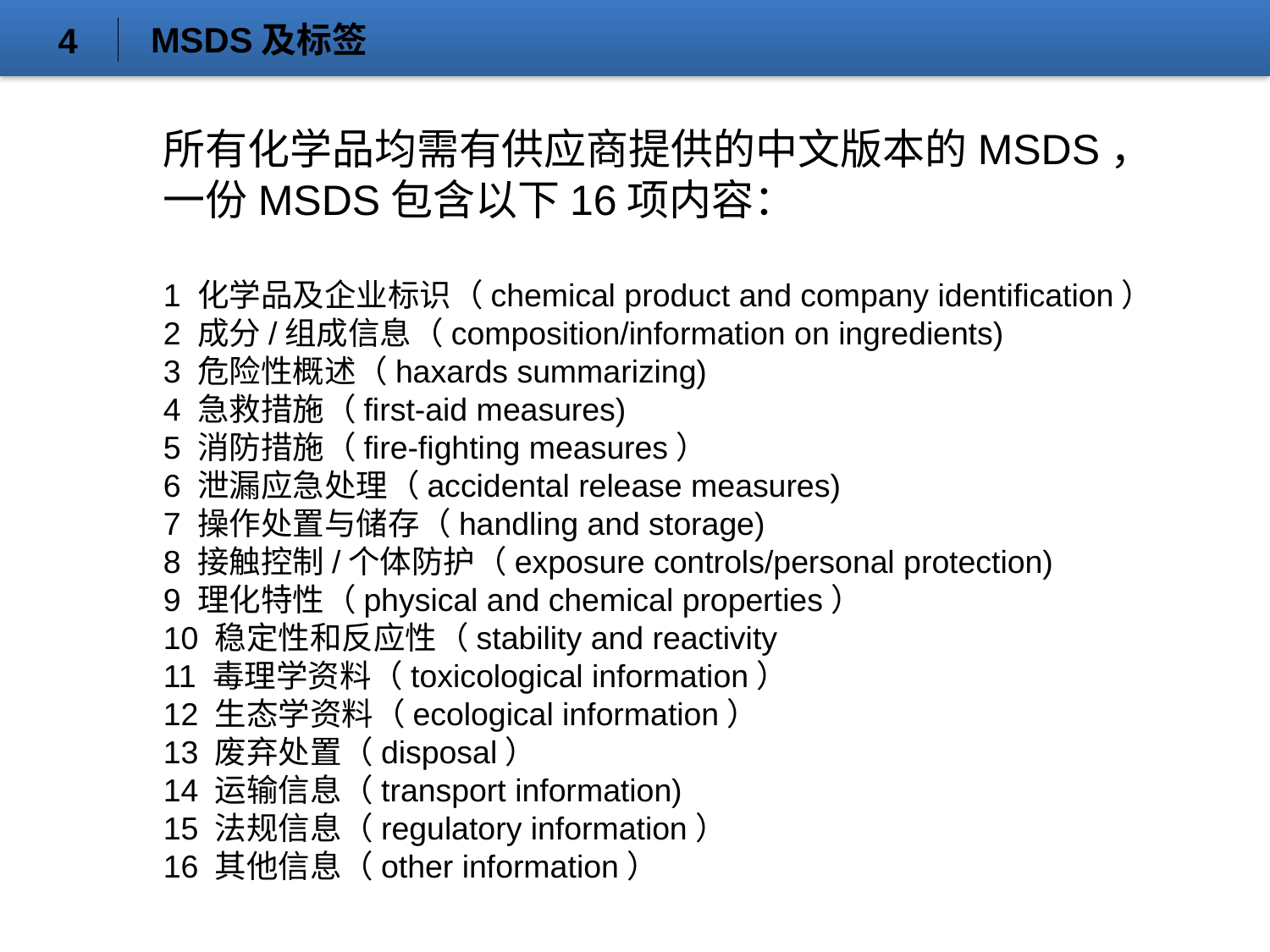

MSDS及标签
4
所有化学品均需有供应商提供的中文版本的MSDS，
一份MSDS包含以下16项内容：

1 化学品及企业标识（chemical product and company identification）
2 成分/组成信息（composition/information on ingredients)
3 危险性概述（haxards summarizing)
4 急救措施（first-aid measures)
5 消防措施（fire-fighting measures）
6 泄漏应急处理（accidental release measures)
7 操作处置与储存（handling and storage)
8 接触控制/个体防护（exposure controls/personal protection)
9 理化特性（physical and chemical properties）
10 稳定性和反应性（stability and reactivity
11 毒理学资料（toxicological information）
12 生态学资料（ecological information）
13 废弃处置（disposal）
14 运输信息（transport information)
15 法规信息（regulatory information）
16 其他信息（other information）